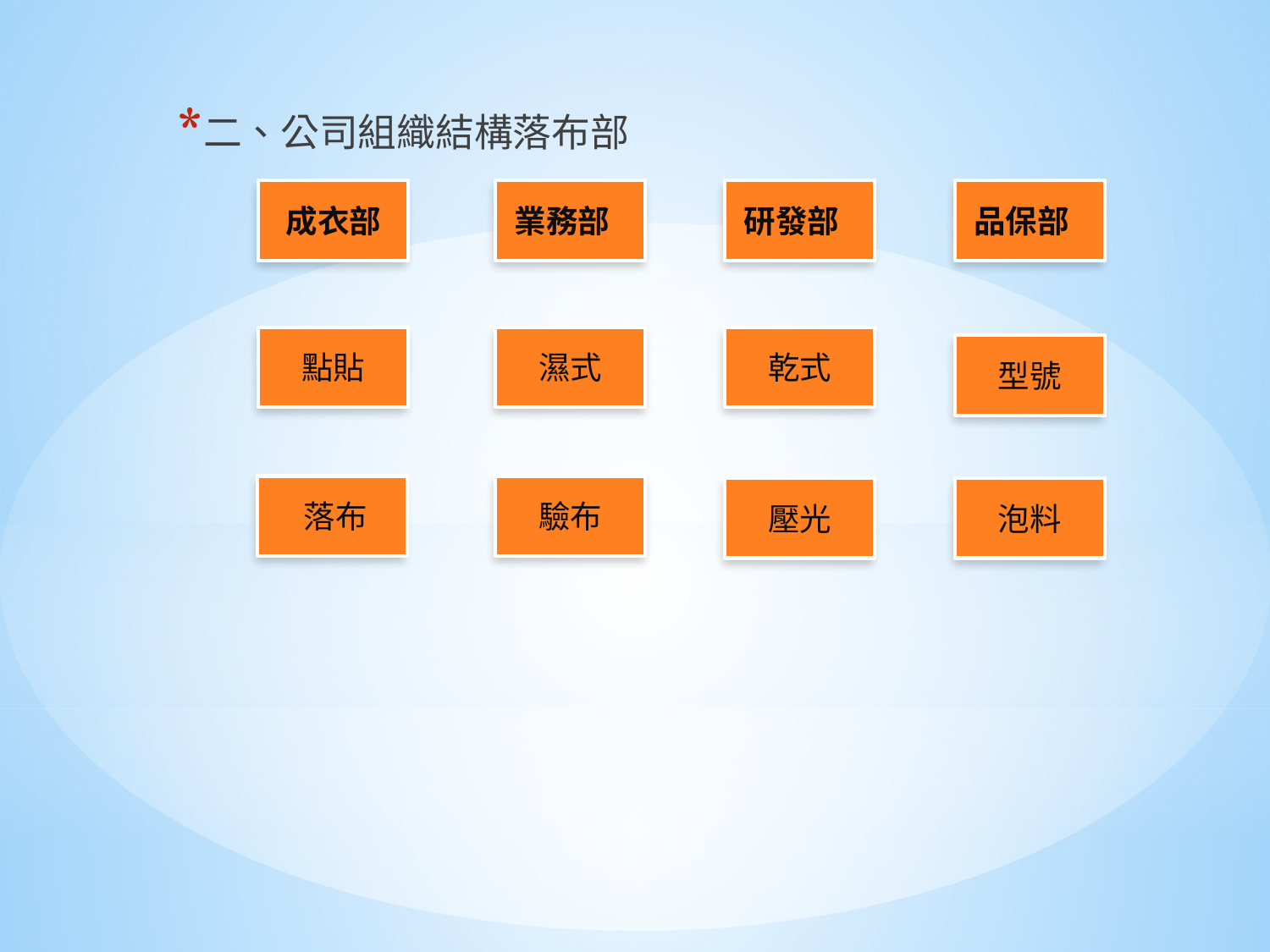

二、公司組織結構落布部
成衣部
業務部
研發部
品保部
點貼
濕式
乾式
型號
落布
驗布
壓光
泡料